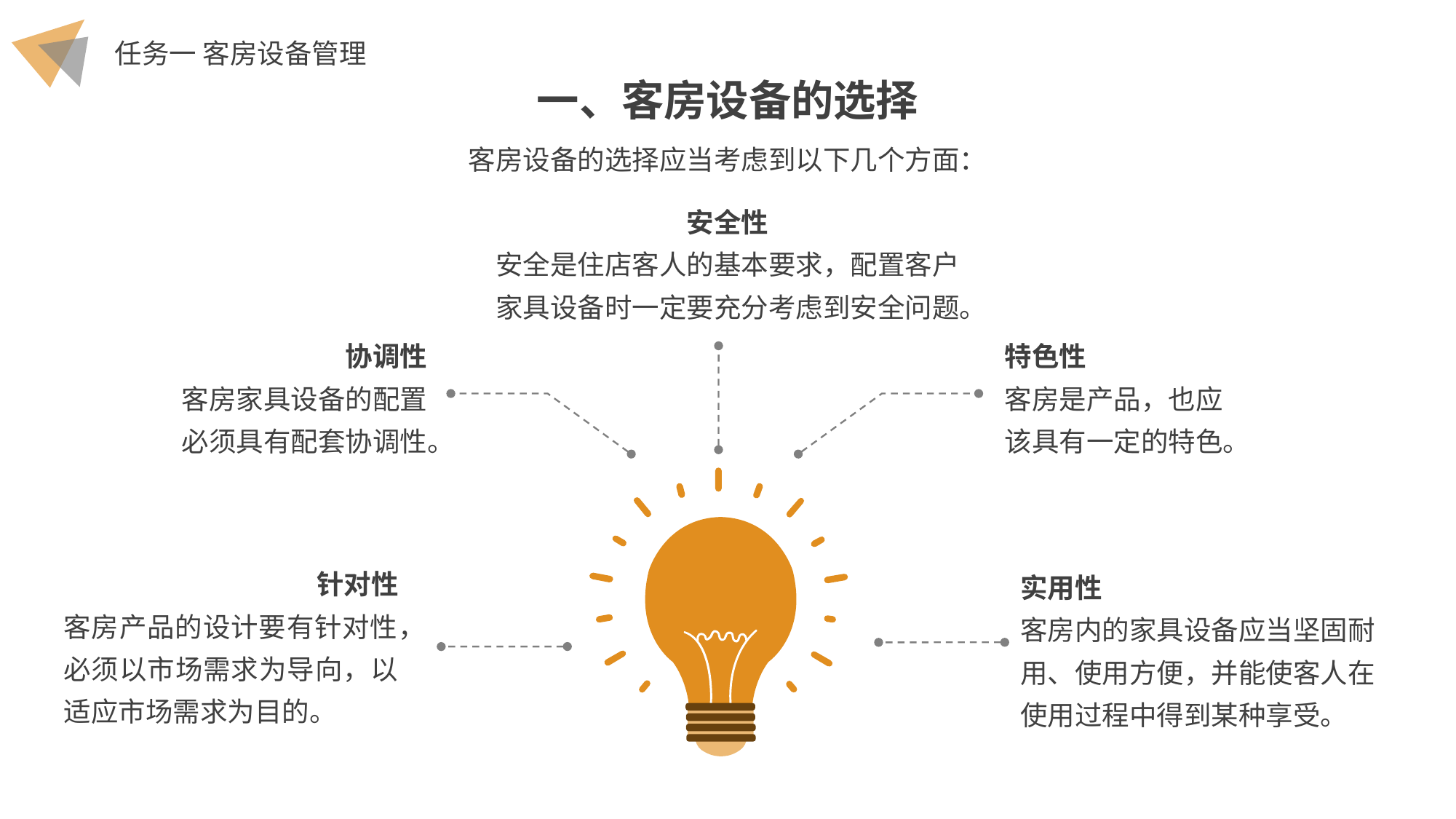

一、客房设备的选择
客房设备的选择应当考虑到以下几个方面：
安全性
安全是住店客人的基本要求，配置客户家具设备时一定要充分考虑到安全问题。
特色性
客房是产品，也应该具有一定的特色。
协调性
客房家具设备的配置必须具有配套协调性。

针对性
客房产品的设计要有针对性，必须以市场需求为导向，以适应市场需求为目的。
实用性
客房内的家具设备应当坚固耐用、使用方便，并能使客人在使用过程中得到某种享受。